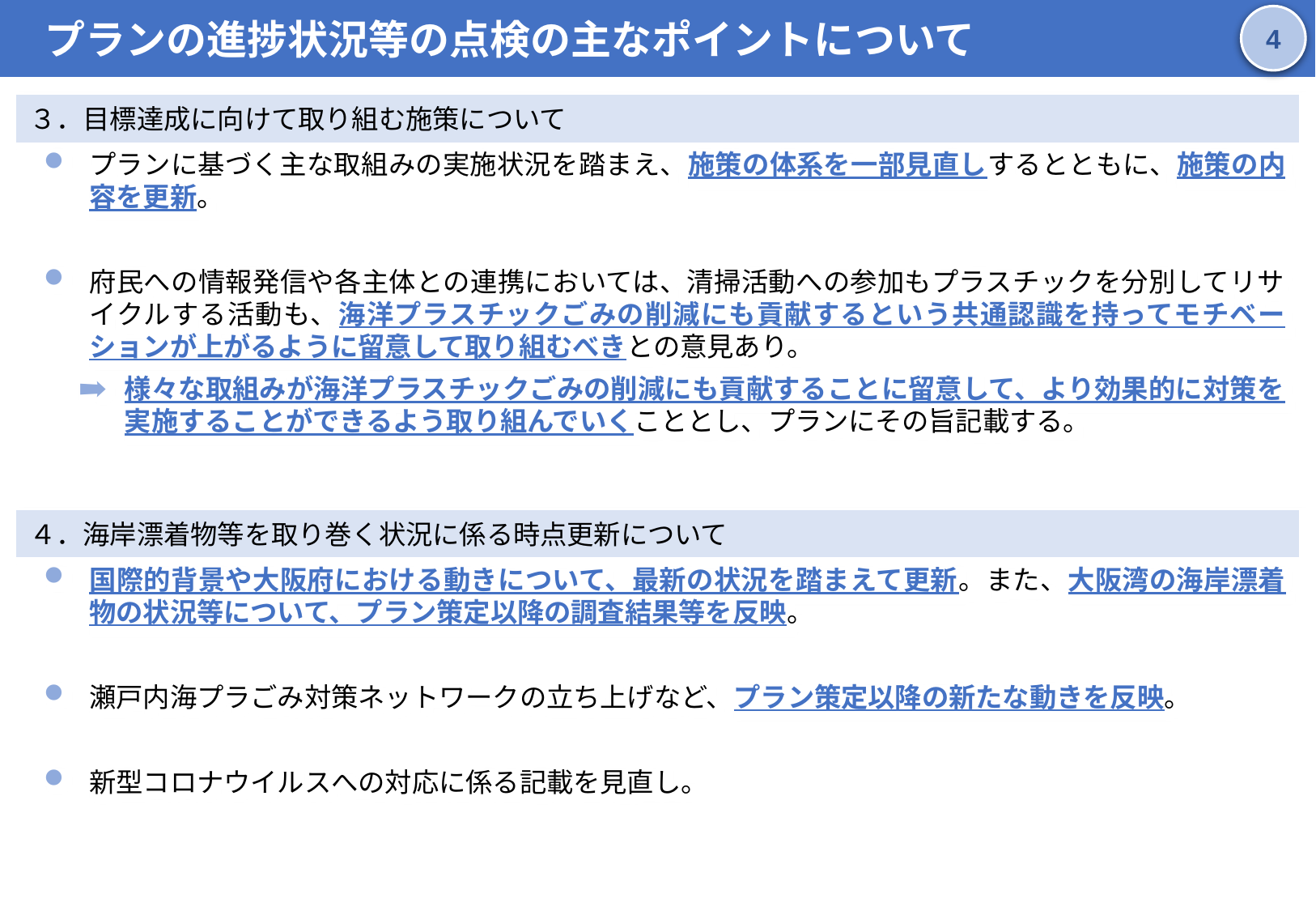

プランの進捗状況等の点検の主なポイントについて
4
３．目標達成に向けて取り組む施策について
プランに基づく主な取組みの実施状況を踏まえ、施策の体系を一部見直しするとともに、施策の内容を更新。

府民への情報発信や各主体との連携においては、清掃活動への参加もプラスチックを分別してリサイクルする活動も、海洋プラスチックごみの削減にも貢献するという共通認識を持ってモチベーションが上がるように留意して取り組むべきとの意見あり。
様々な取組みが海洋プラスチックごみの削減にも貢献することに留意して、より効果的に対策を実施することができるよう取り組んでいくこととし、プランにその旨記載する。
４．海岸漂着物等を取り巻く状況に係る時点更新について
国際的背景や大阪府における動きについて、最新の状況を踏まえて更新。また、大阪湾の海岸漂着物の状況等について、プラン策定以降の調査結果等を反映。

瀬戸内海プラごみ対策ネットワークの立ち上げなど、プラン策定以降の新たな動きを反映。

新型コロナウイルスへの対応に係る記載を見直し。